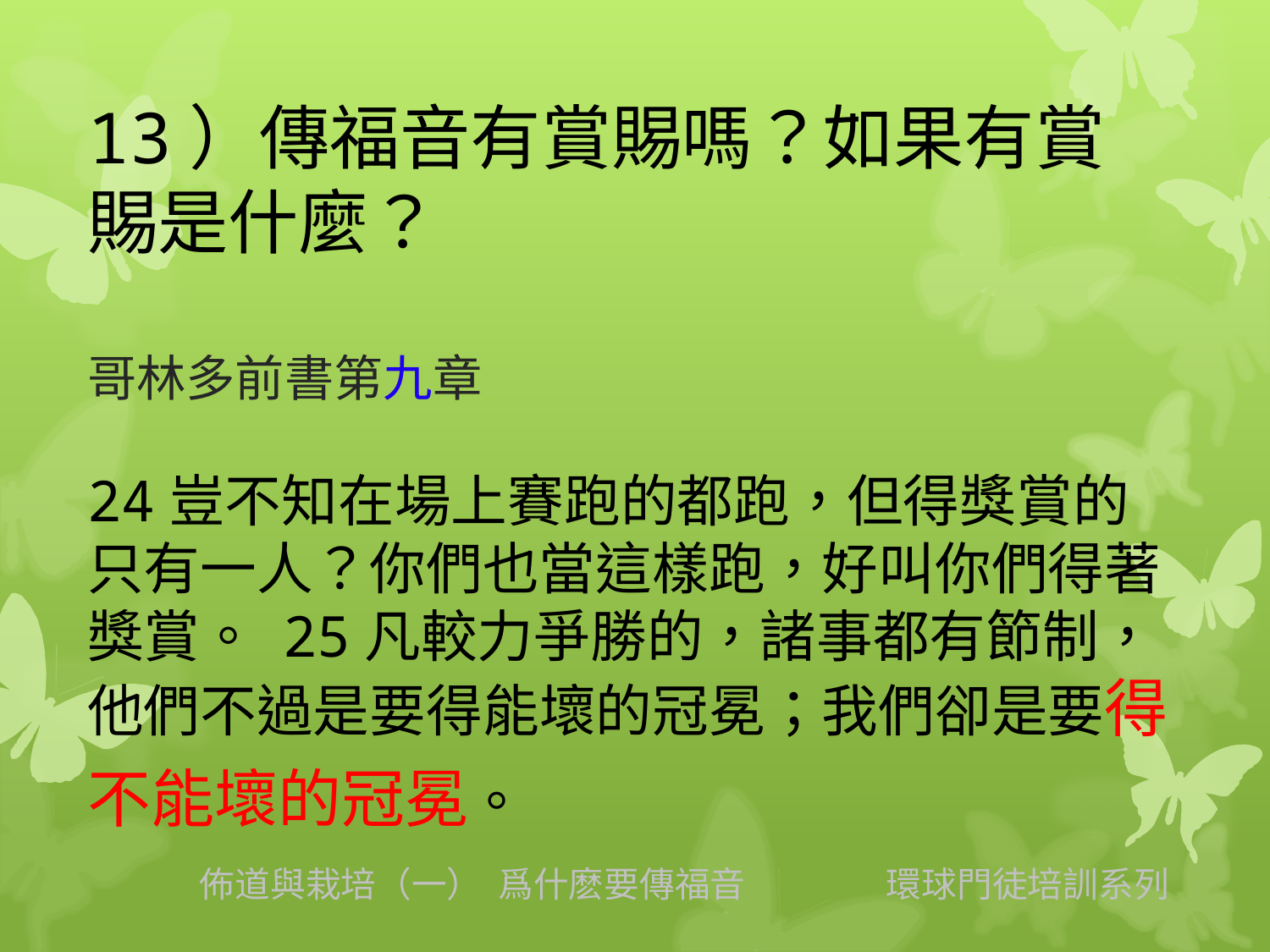

13）傳福音有賞賜嗎？如果有賞賜是什麼？

哥林多前書第九章

24豈不知在場上賽跑的都跑，但得獎賞的只有一人？你們也當這樣跑，好叫你們得著獎賞。 25凡較力爭勝的，諸事都有節制，他們不過是要得能壞的冠冕；我們卻是要得不能壞的冠冕。